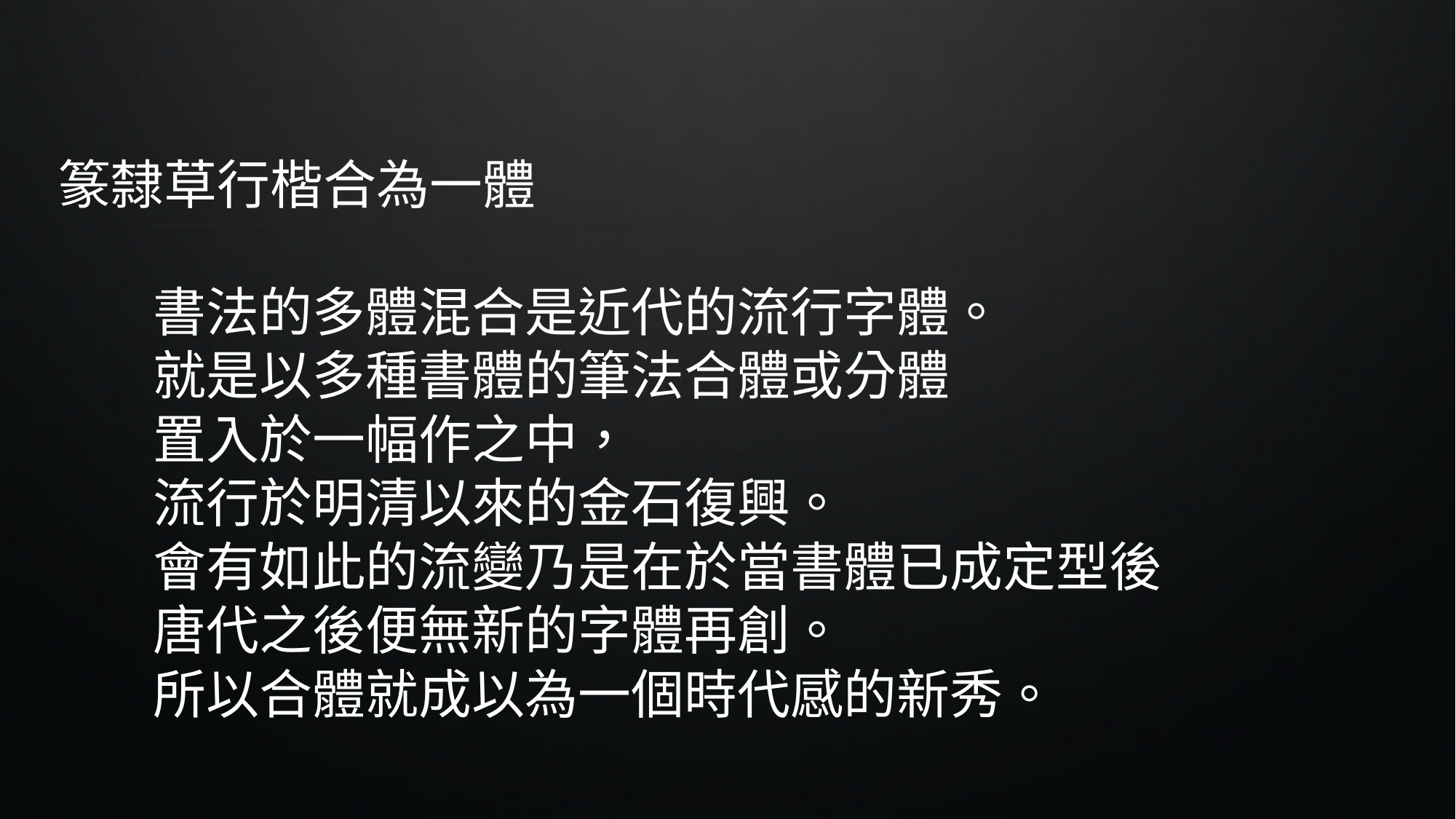

篆隸草行楷合為一體

       書法的多體混合是近代的流行字體。
       就是以多種書體的筆法合體或分體
       置入於一幅作之中，
       流行於明清以來的金石復興。
       會有如此的流變乃是在於當書體已成定型後
       唐代之後便無新的字體再創。
       所以合體就成以為一個時代感的新秀。